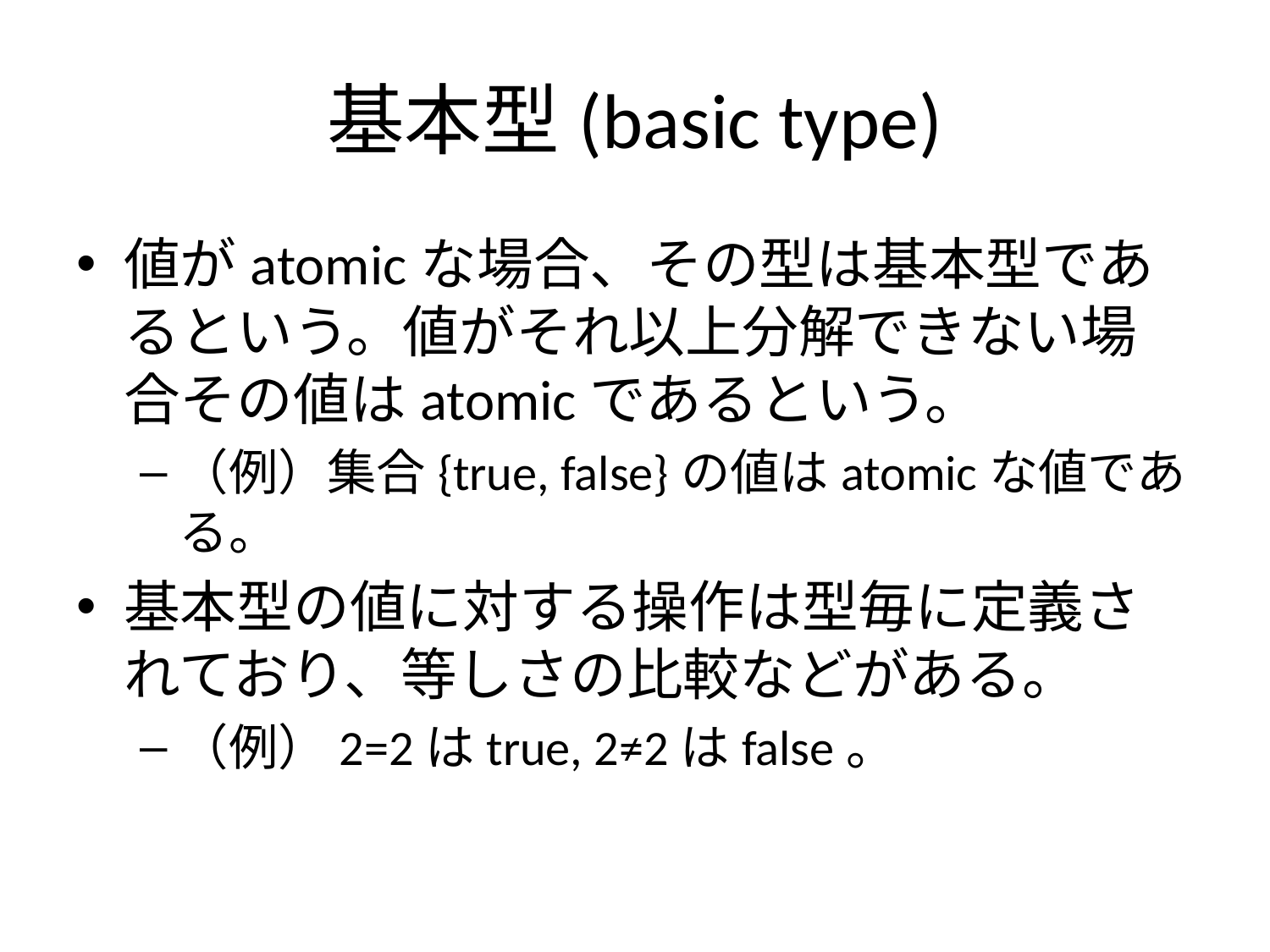

# 基本型(basic type)
値がatomicな場合、その型は基本型であるという。値がそれ以上分解できない場合その値はatomicであるという。
（例）集合{true, false}の値はatomicな値である。
基本型の値に対する操作は型毎に定義されており、等しさの比較などがある。
（例）2=2はtrue, 2≠2はfalse。